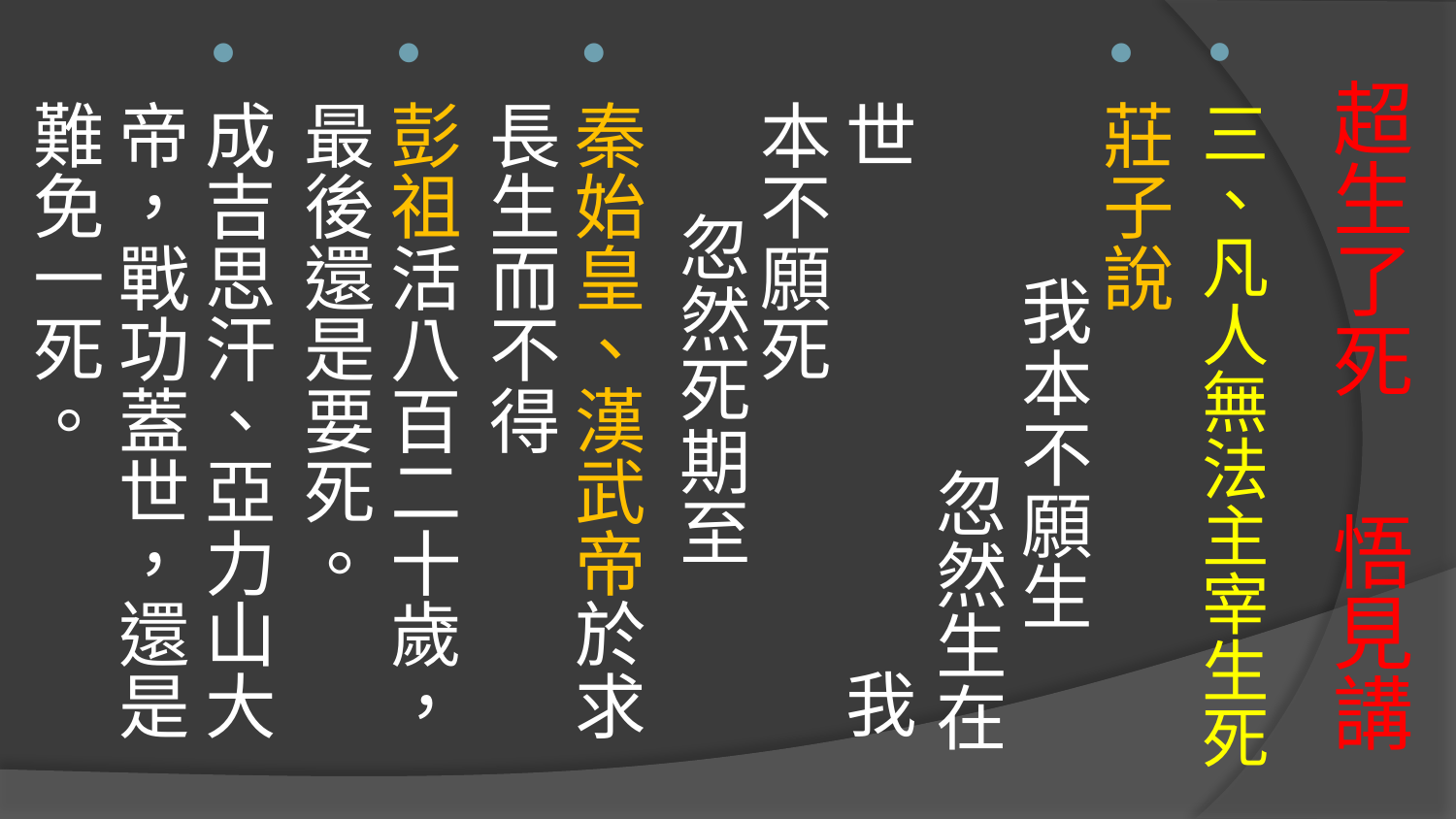

三、凡人無法主宰生死
莊子說                                         我本不願生                                 忽然生在世                               我本不願死                                忽然死期至
秦始皇、漢武帝於求長生而不得
彭祖活八百二十歲，最後還是要死。
成吉思汗、亞力山大帝，戰功蓋世，還是難免一死。
# 超生了死      悟見講